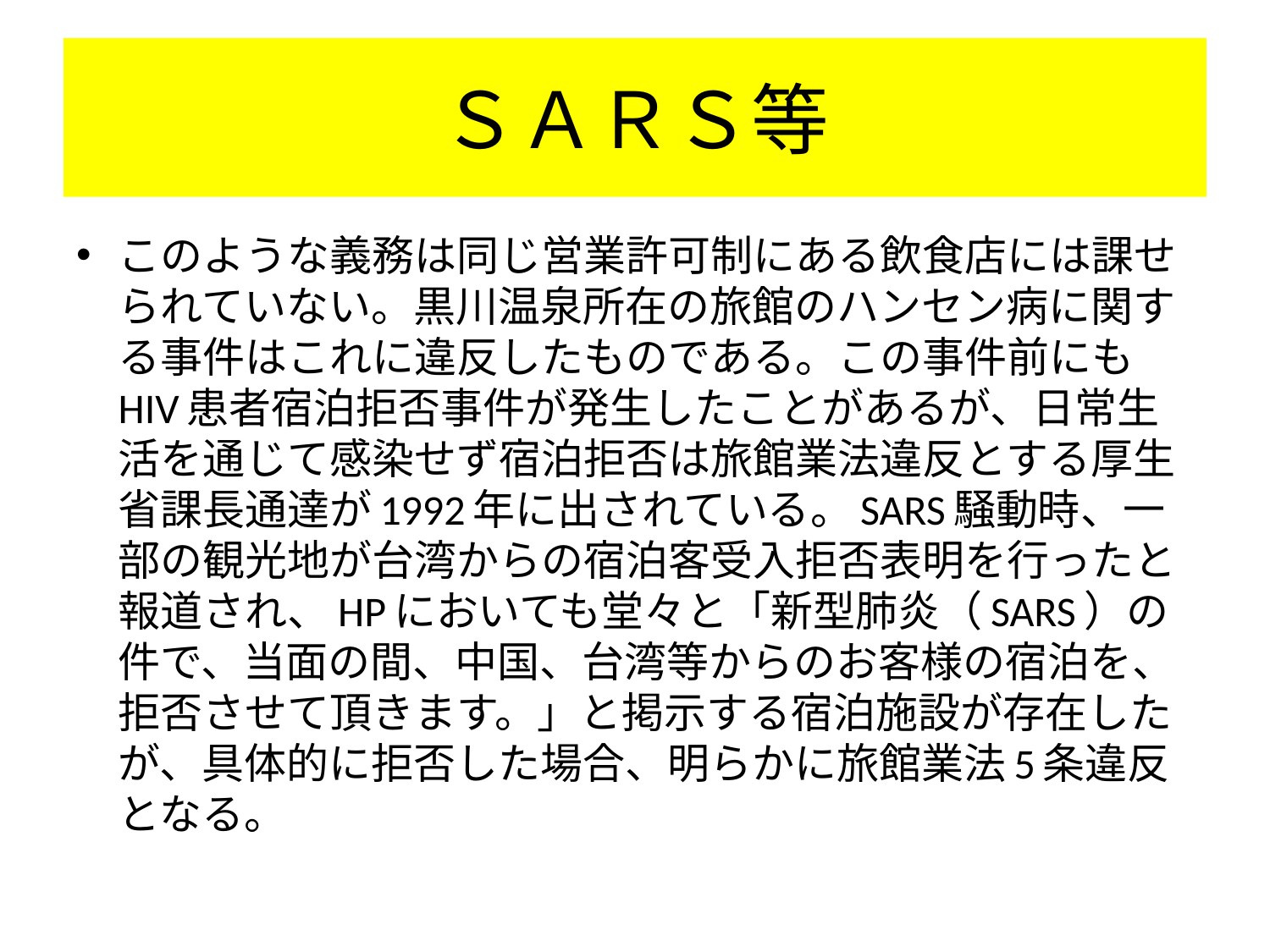

# ＳＡＲＳ等
このような義務は同じ営業許可制にある飲食店には課せられていない。黒川温泉所在の旅館のハンセン病に関する事件はこれに違反したものである。この事件前にもHIV患者宿泊拒否事件が発生したことがあるが、日常生活を通じて感染せず宿泊拒否は旅館業法違反とする厚生省課長通達が1992年に出されている。SARS騒動時、一部の観光地が台湾からの宿泊客受入拒否表明を行ったと報道され、HPにおいても堂々と「新型肺炎（SARS）の件で、当面の間、中国、台湾等からのお客様の宿泊を、拒否させて頂きます。」と掲示する宿泊施設が存在したが、具体的に拒否した場合、明らかに旅館業法5条違反となる。